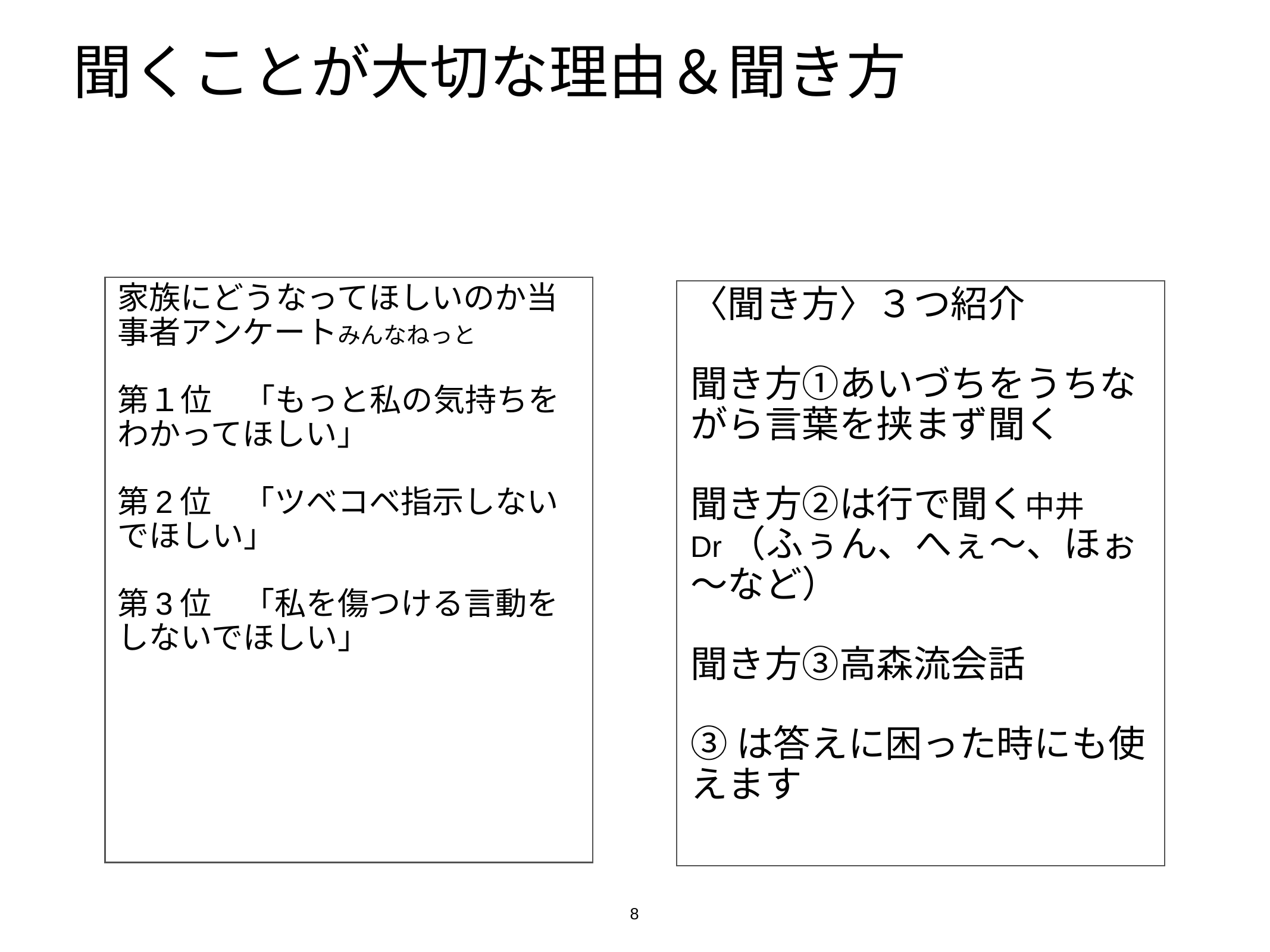

# 聞くことが大切な理由＆聞き方

家族にどうなってほしいのか当事者アンケートみんなねっと
第１位　「もっと私の気持ちをわかってほしい」
第2位　「ツベコベ指示しないでほしい」
第3位　「私を傷つける言動をしないでほしい」

〈聞き方〉３つ紹介
聞き方①あいづちをうちながら言葉を挟まず聞く
聞き方②は行で聞く中井Dr（ふぅん、へぇ～、ほぉ～など）
聞き方③高森流会話
③は答えに困った時にも使えます

8